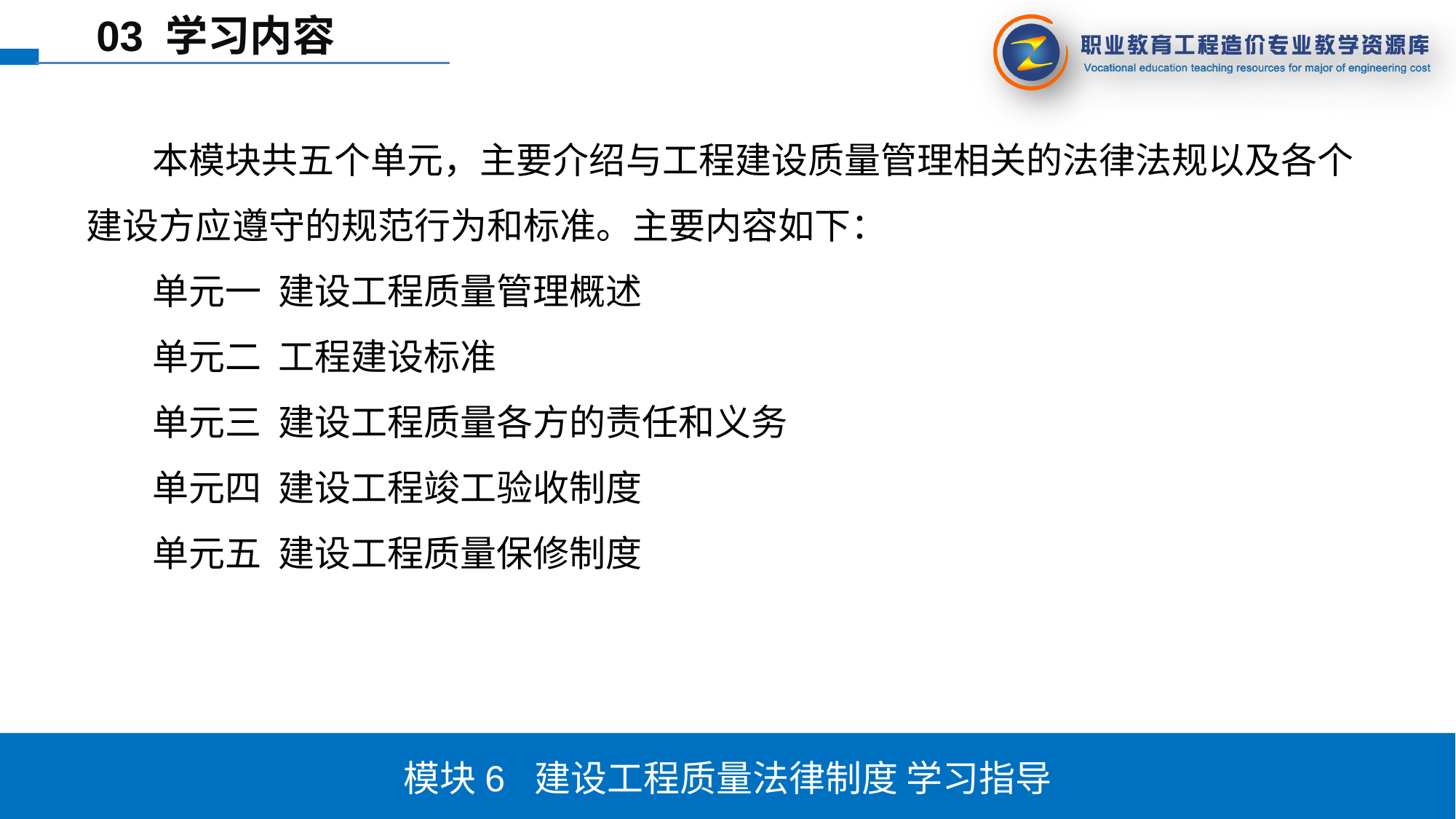

03 学习内容

       本模块共五个单元，主要介绍与工程建设质量管理相关的法律法规以及各个建设方应遵守的规范行为和标准。主要内容如下：
       单元一  建设工程质量管理概述
       单元二  工程建设标准
       单元三  建设工程质量各方的责任和义务
       单元四  建设工程竣工验收制度
       单元五  建设工程质量保修制度
模块6  建设工程质量法律制度 学习指导